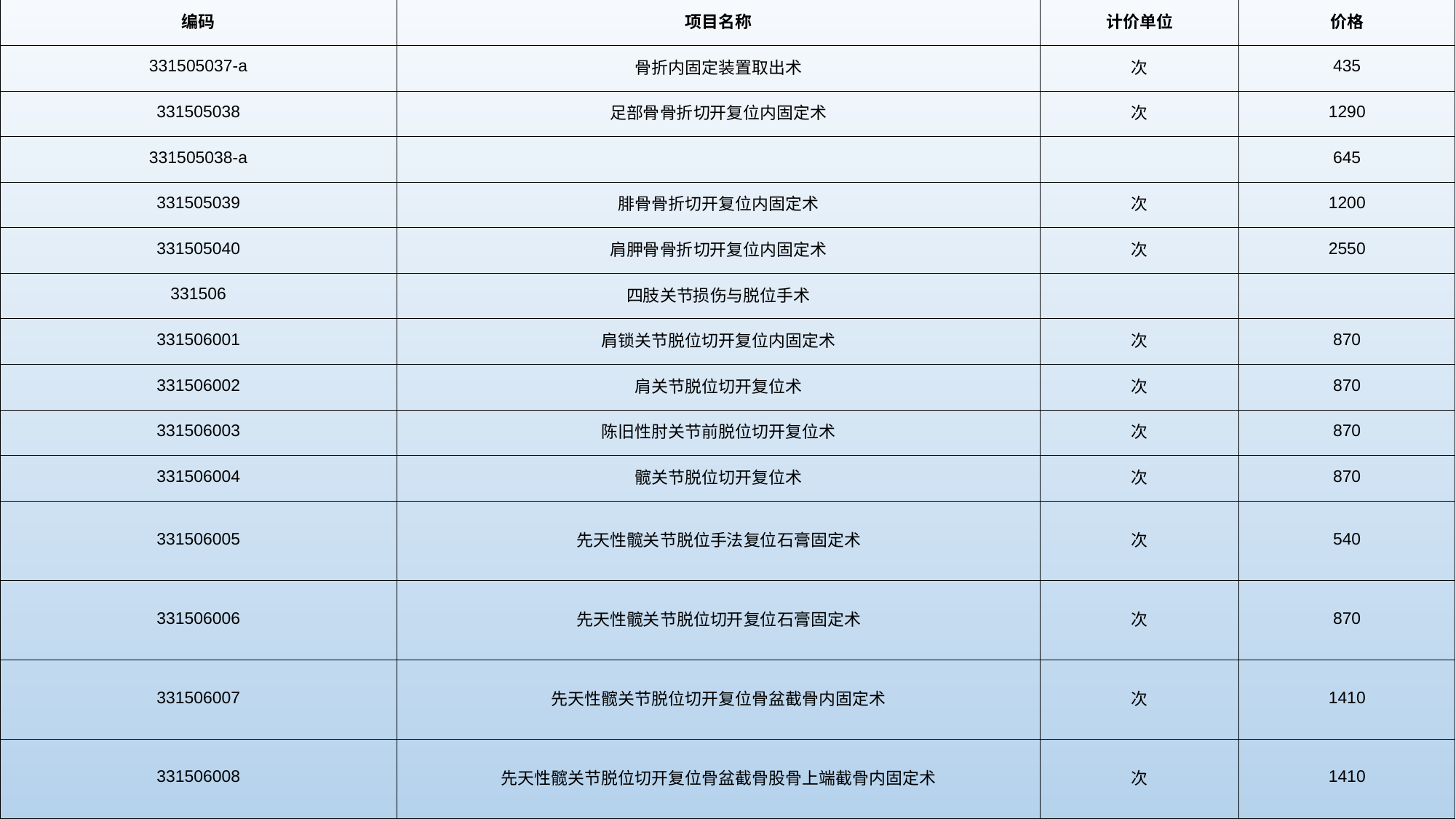

| 编码 | 项目名称 | 计价单位 | 价格 |
| --- | --- | --- | --- |
| 331505037-a | 骨折内固定装置取出术 | 次 | 435 |
| 331505038 | 足部骨骨折切开复位内固定术 | 次 | 1290 |
| 331505038-a |  |  | 645 |
| 331505039 | 腓骨骨折切开复位内固定术 | 次 | 1200 |
| 331505040 | 肩胛骨骨折切开复位内固定术 | 次 | 2550 |
| 331506 | 四肢关节损伤与脱位手术 |  |  |
| 331506001 | 肩锁关节脱位切开复位内固定术 | 次 | 870 |
| 331506002 | 肩关节脱位切开复位术 | 次 | 870 |
| 331506003 | 陈旧性肘关节前脱位切开复位术 | 次 | 870 |
| 331506004 | 髋关节脱位切开复位术 | 次 | 870 |
| 331506005 | 先天性髋关节脱位手法复位石膏固定术 | 次 | 540 |
| 331506006 | 先天性髋关节脱位切开复位石膏固定术 | 次 | 870 |
| 331506007 | 先天性髋关节脱位切开复位骨盆截骨内固定术 | 次 | 1410 |
| 331506008 | 先天性髋关节脱位切开复位骨盆截骨股骨上端截骨内固定术 | 次 | 1410 |